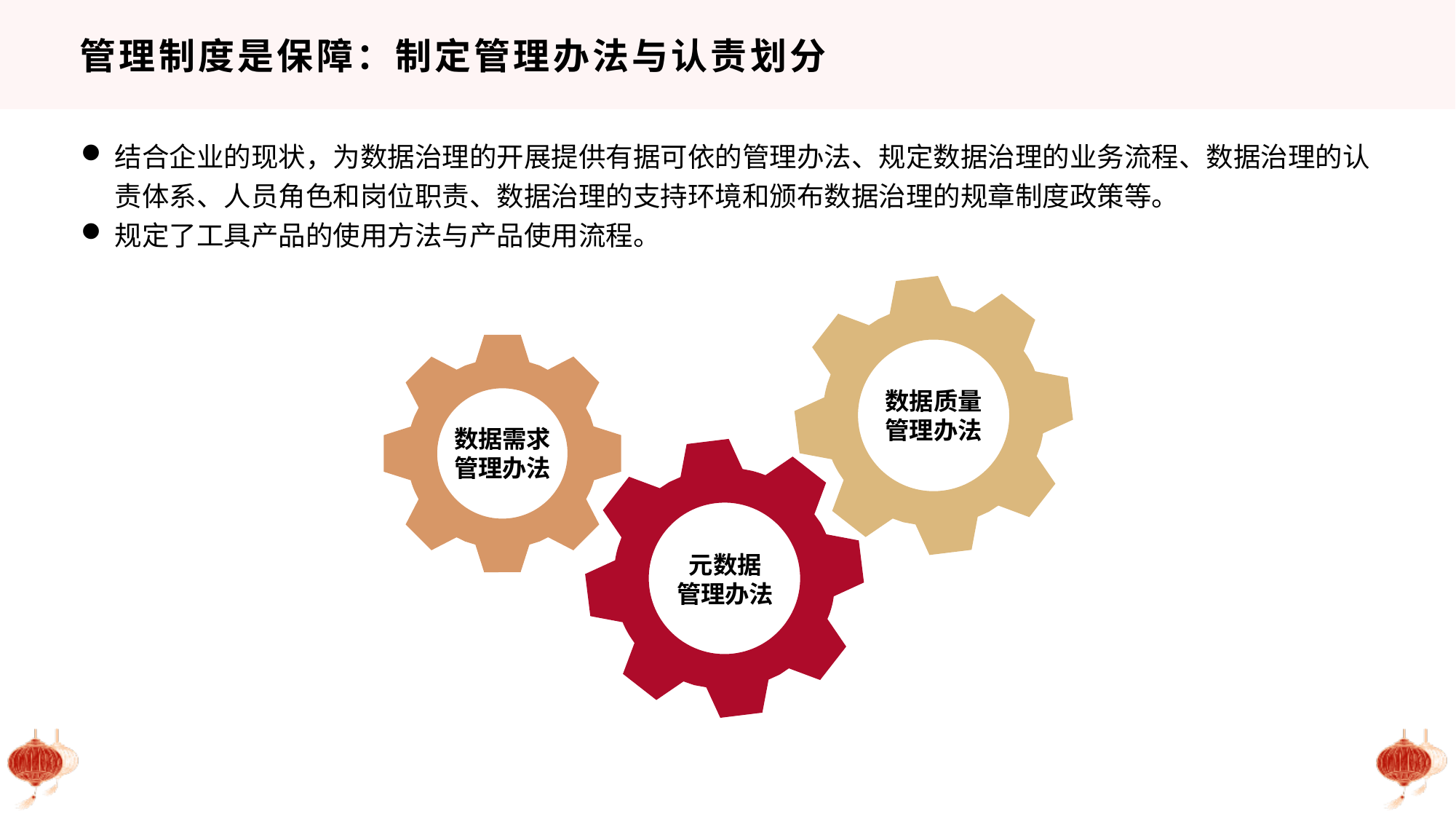

# 管理制度是保障：制定管理办法与认责划分
结合企业的现状，为数据治理的开展提供有据可依的管理办法、规定数据治理的业务流程、数据治理的认责体系、人员角色和岗位职责、数据治理的支持环境和颁布数据治理的规章制度政策等。
规定了工具产品的使用方法与产品使用流程。

数据质量
管理办法
数据需求
管理办法
元数据
管理办法